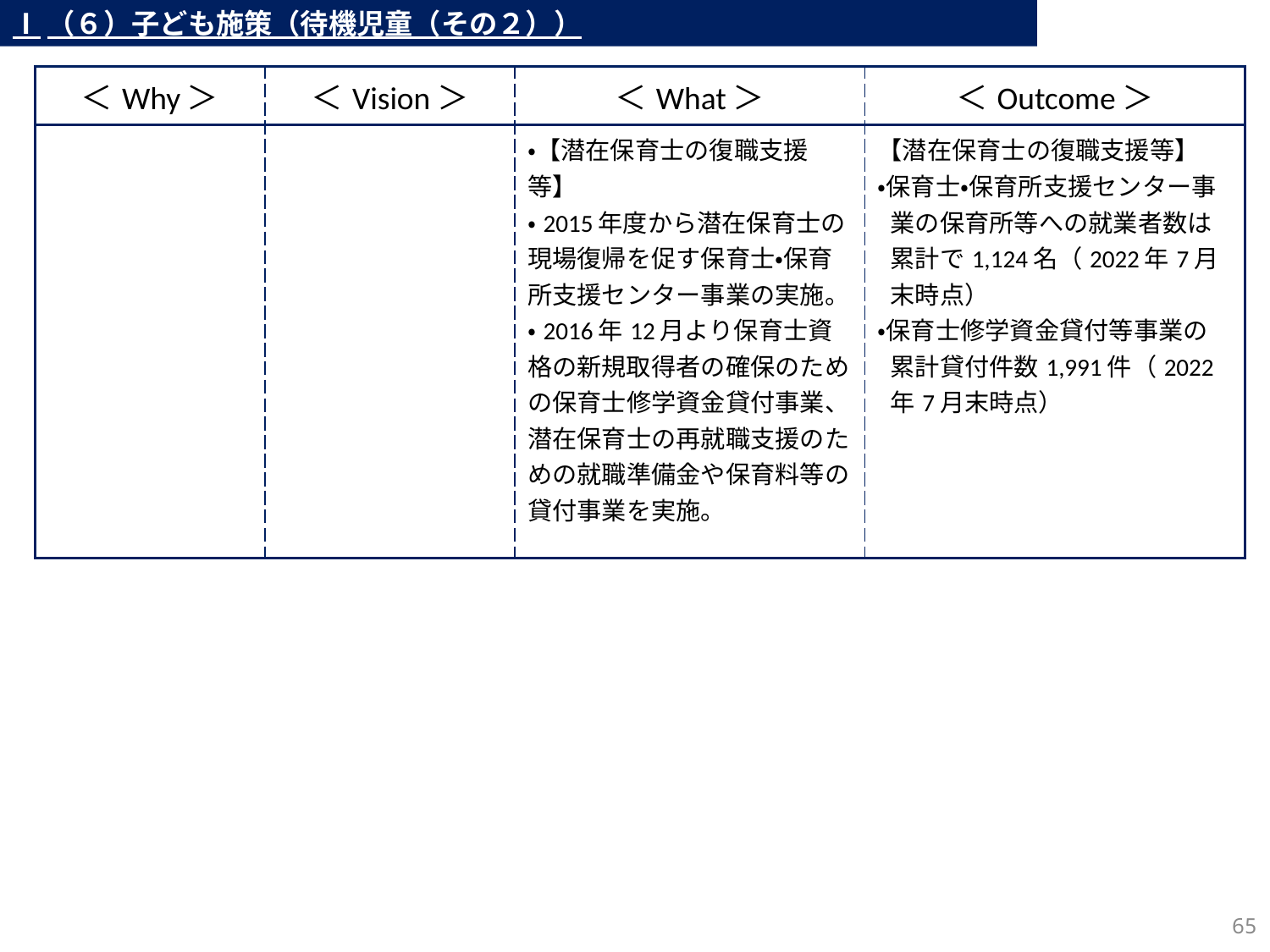

Ⅰ（６）子ども施策（待機児童（その２））
| ＜Why＞ | ＜Vision＞ | ＜What＞ | ＜Outcome＞ |
| --- | --- | --- | --- |
|  |  | ・【潜在保育士の復職支援等】 ・2015年度から潜在保育士の現場復帰を促す保育士・保育所支援センター事業の実施。 ・2016年12月より保育士資格の新規取得者の確保のための保育士修学資金貸付事業、潜在保育士の再就職支援のための就職準備金や保育料等の貸付事業を実施。 | 【潜在保育士の復職支援等】 ・保育士・保育所支援センター事業の保育所等への就業者数は累計で1,124名（2022年7月末時点） ・保育士修学資金貸付等事業の累計貸付件数1,991件（2022年7月末時点） |
65